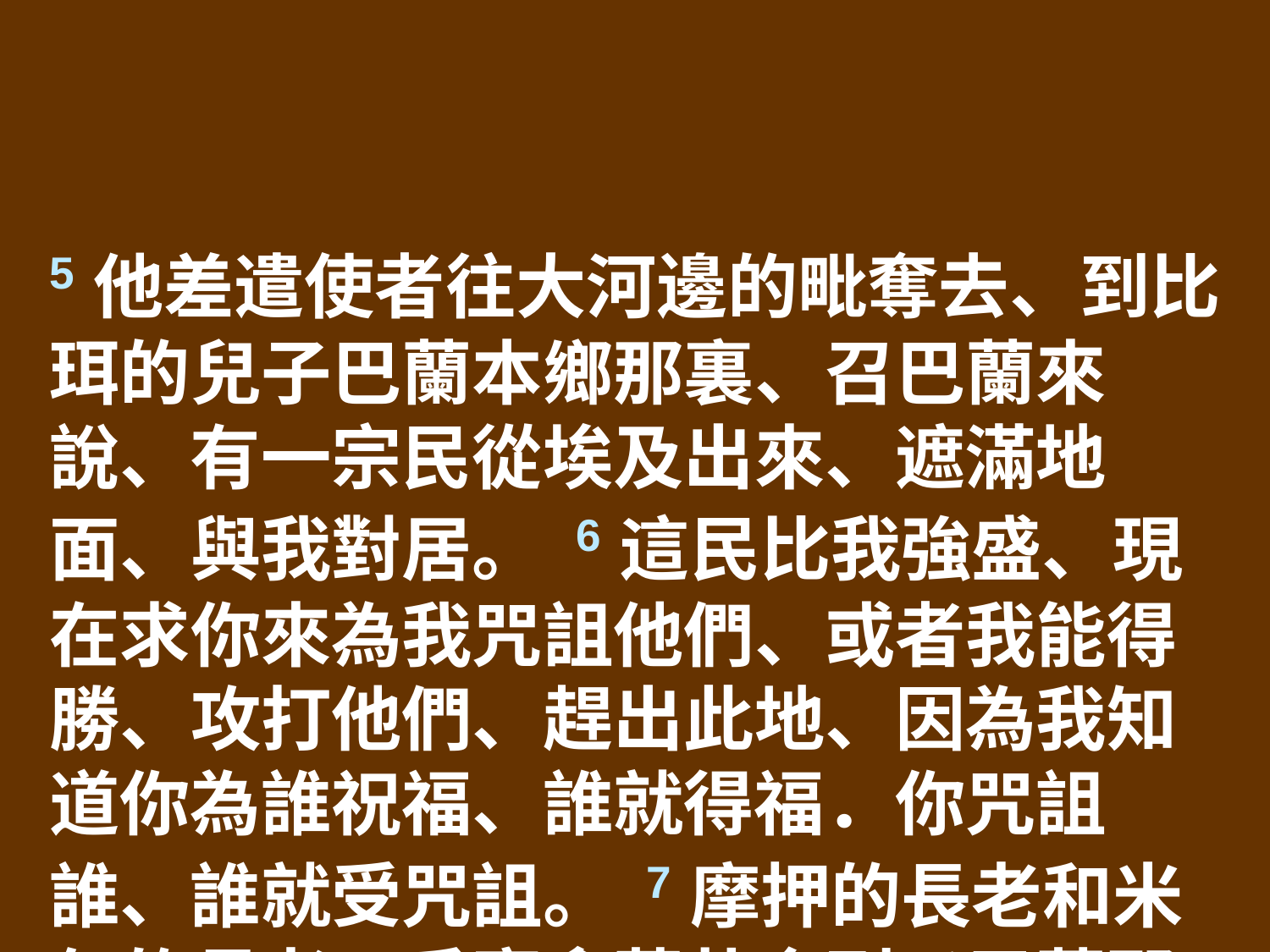

5他差遣使者往大河邊的毗奪去、到比珥的兒子巴蘭本鄉那裏、召巴蘭來說、有一宗民從埃及出來、遮滿地面、與我對居。 6這民比我強盛、現在求你來為我咒詛他們、或者我能得勝、攻打他們、趕出此地、因為我知道你為誰祝福、誰就得福．你咒詛誰、誰就受咒詛。 7摩押的長老和米甸的長老、手裏拿著卦金到了巴蘭那裏、將巴勒的話都告訴了他。